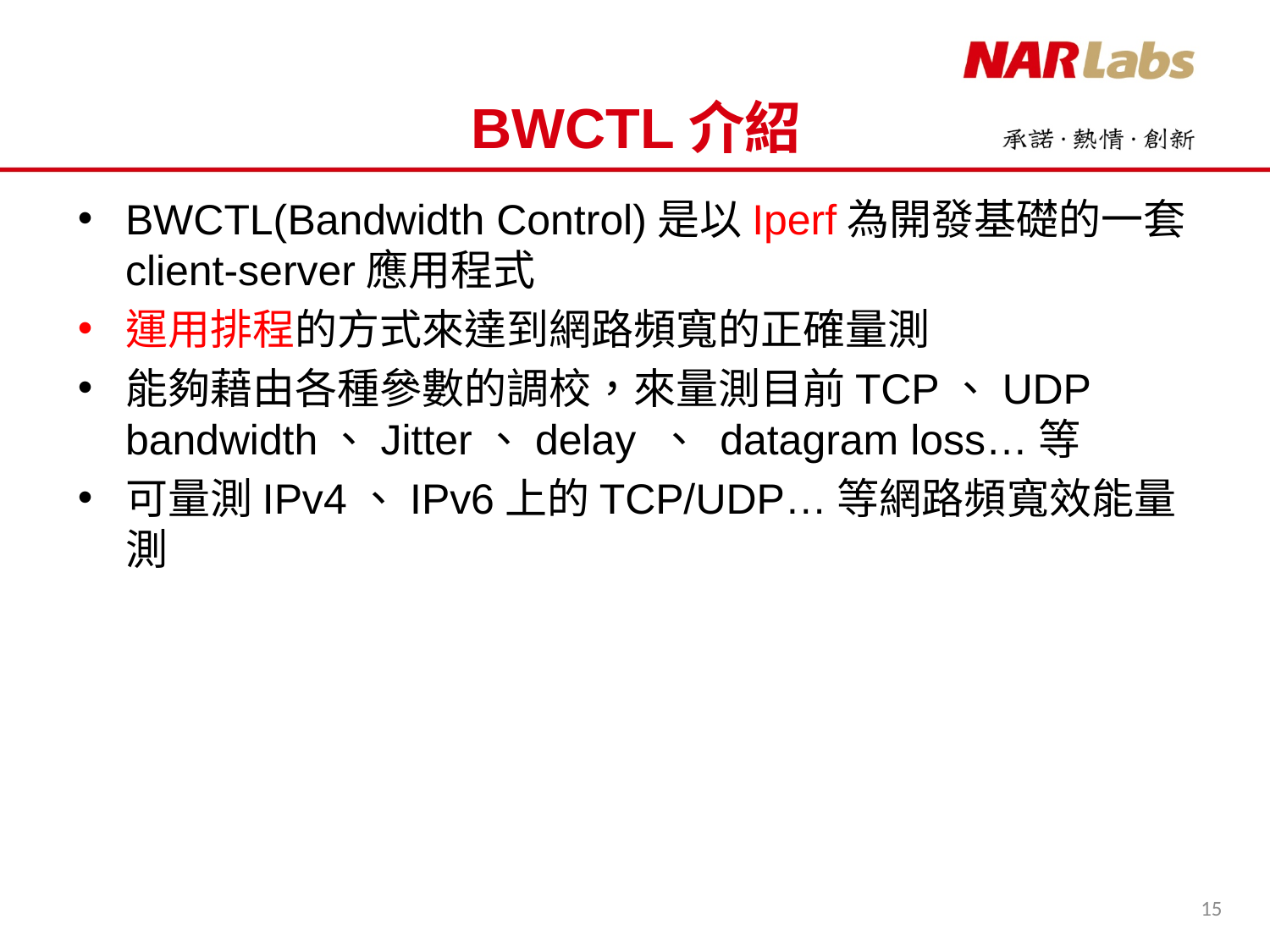

# BWCTL介紹
BWCTL(Bandwidth Control)是以Iperf為開發基礎的一套client-server應用程式
運用排程的方式來達到網路頻寬的正確量測
能夠藉由各種參數的調校，來量測目前TCP、UDP bandwidth、Jitter、delay 、 datagram loss…等
可量測IPv4、IPv6上的TCP/UDP…等網路頻寬效能量測
15